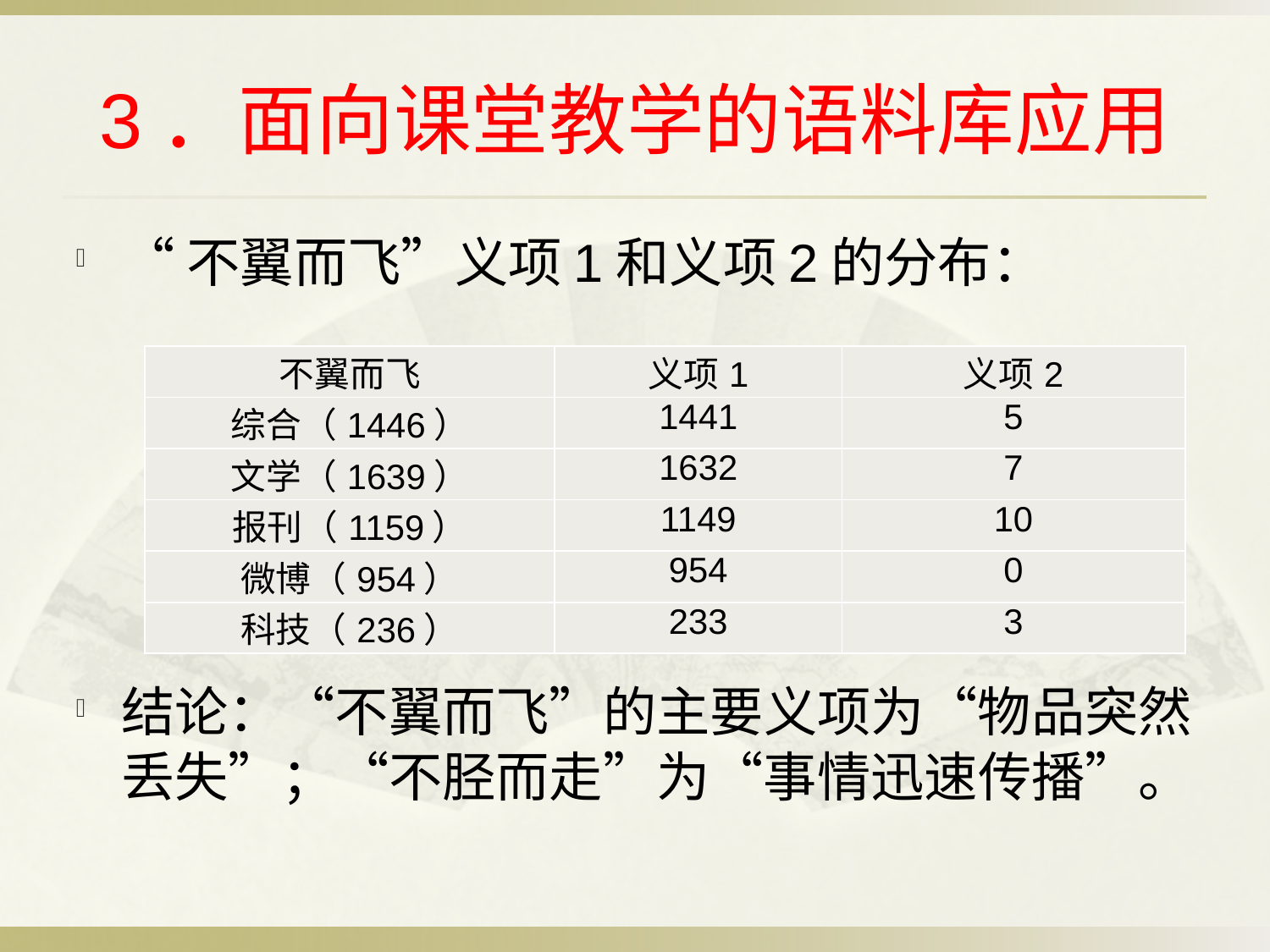

# 3．面向课堂教学的语料库应用
“不翼而飞”义项1和义项2的分布：

结论：“不翼而飞”的主要义项为“物品突然丢失”；“不胫而走”为“事情迅速传播”。
| 不翼而飞 | 义项1 | 义项2 |
| --- | --- | --- |
| 综合（1446） | 1441 | 5 |
| 文学（1639） | 1632 | 7 |
| 报刊（1159） | 1149 | 10 |
| 微博（954） | 954 | 0 |
| 科技（236） | 233 | 3 |